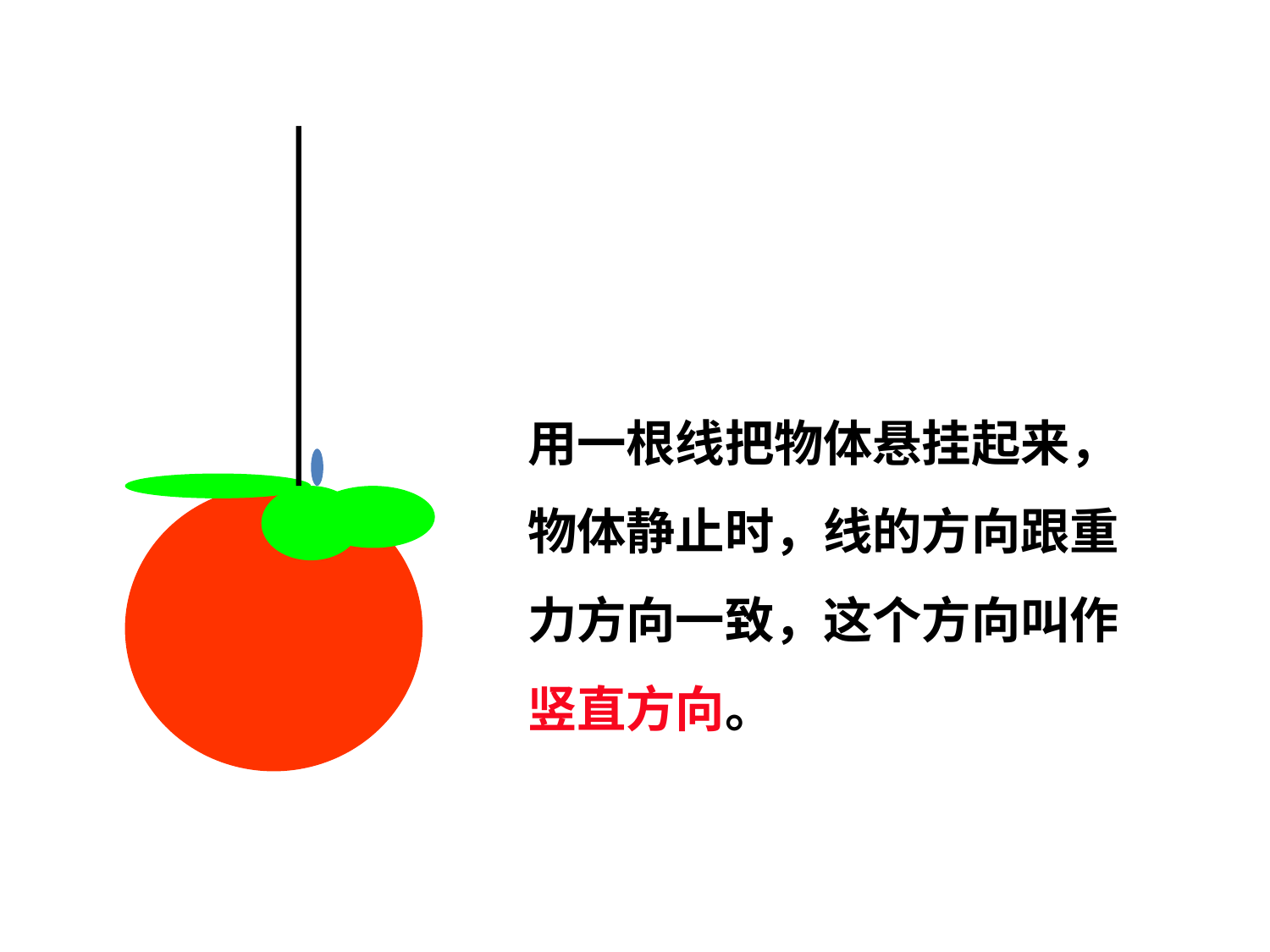

用一根线把物体悬挂起来，物体静止时，线的方向跟重力方向一致，这个方向叫作竖直方向。